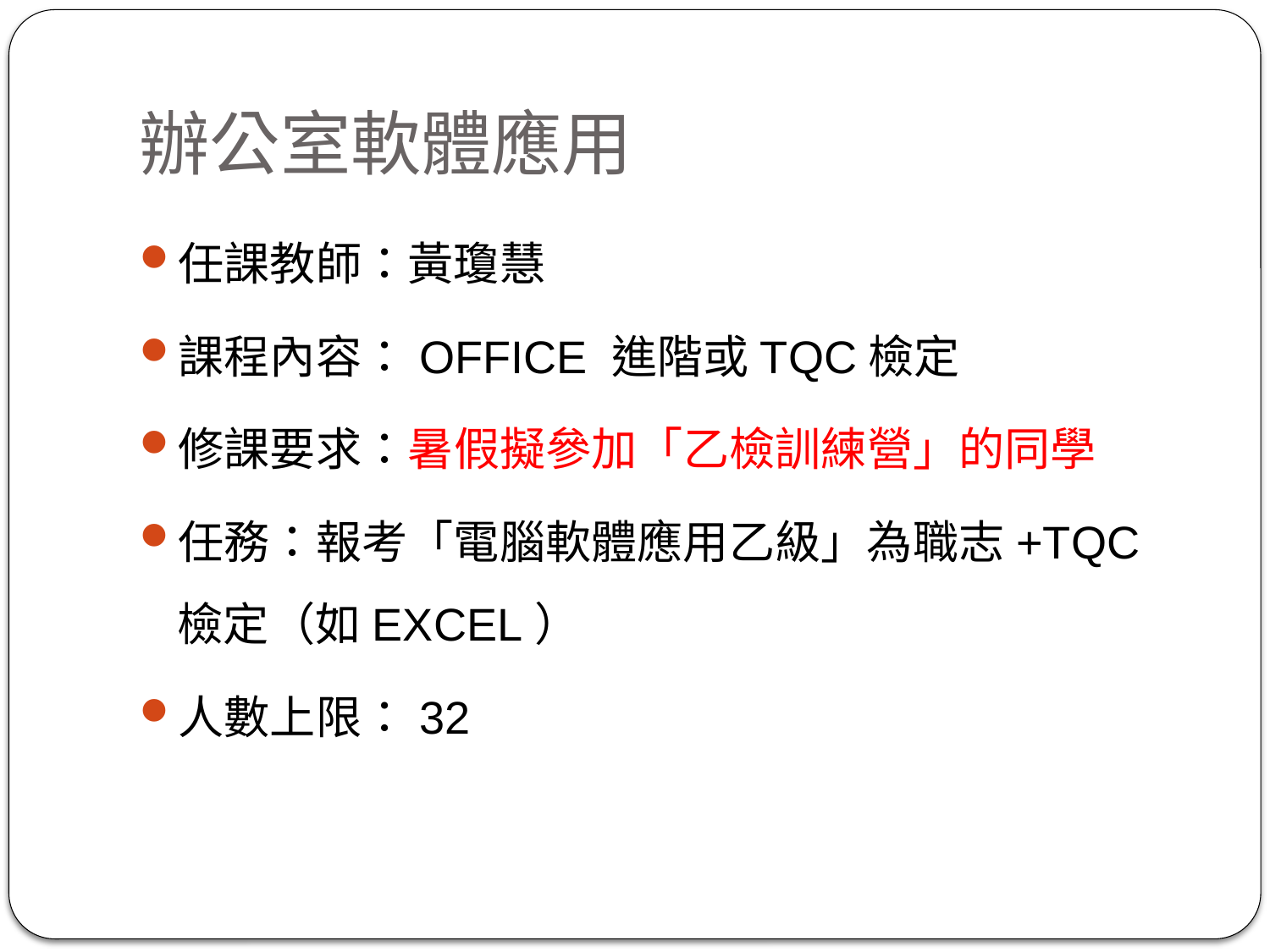

# 辦公室軟體應用
任課教師：黃瓊慧
課程內容：OFFICE 進階或TQC檢定
修課要求：暑假擬參加「乙檢訓練營」的同學
任務：報考「電腦軟體應用乙級」為職志+TQC檢定（如EXCEL）
人數上限：32